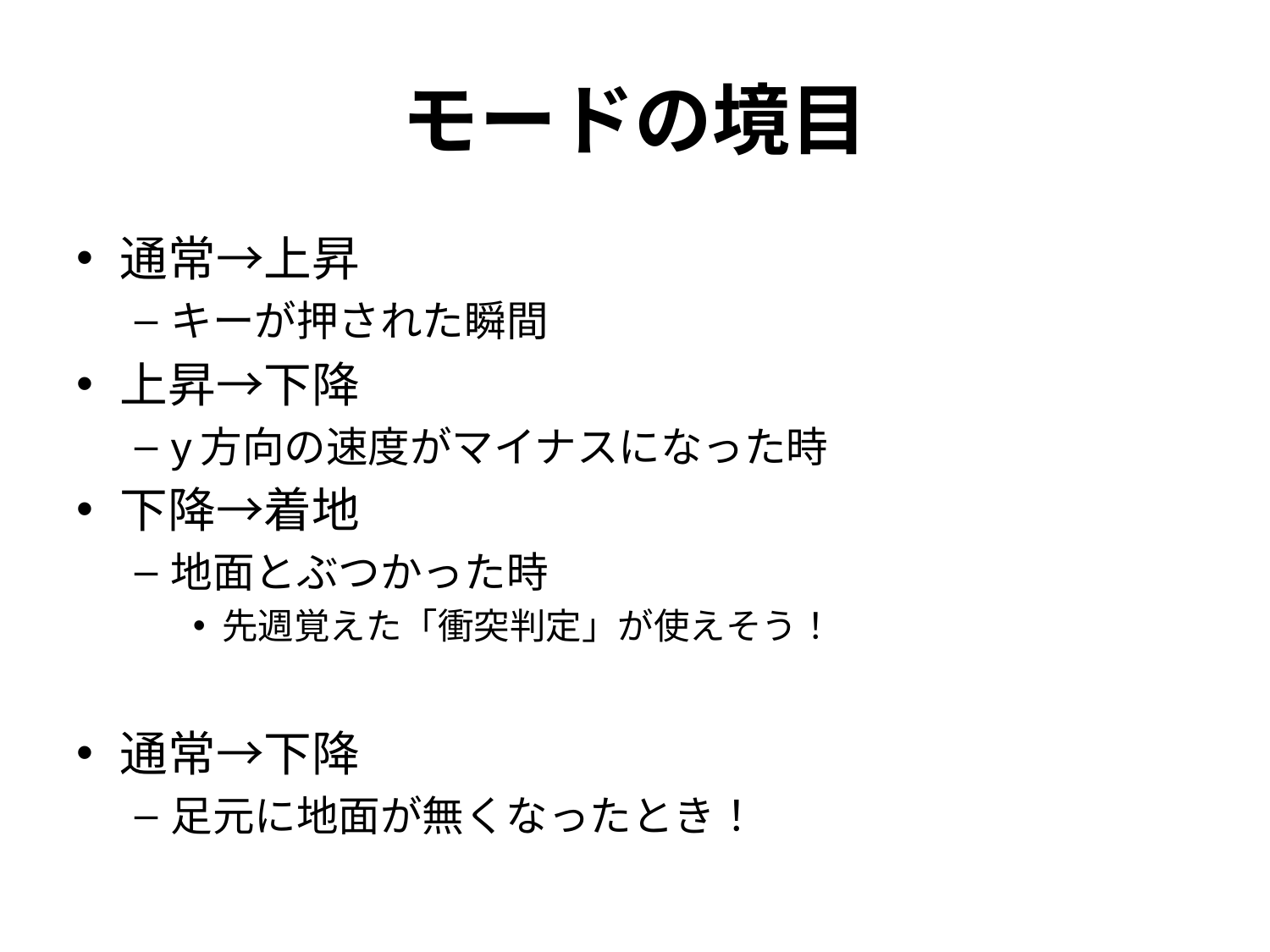

# モードの境目
通常→上昇
キーが押された瞬間
上昇→下降
y方向の速度がマイナスになった時
下降→着地
地面とぶつかった時
先週覚えた「衝突判定」が使えそう！

通常→下降
足元に地面が無くなったとき！